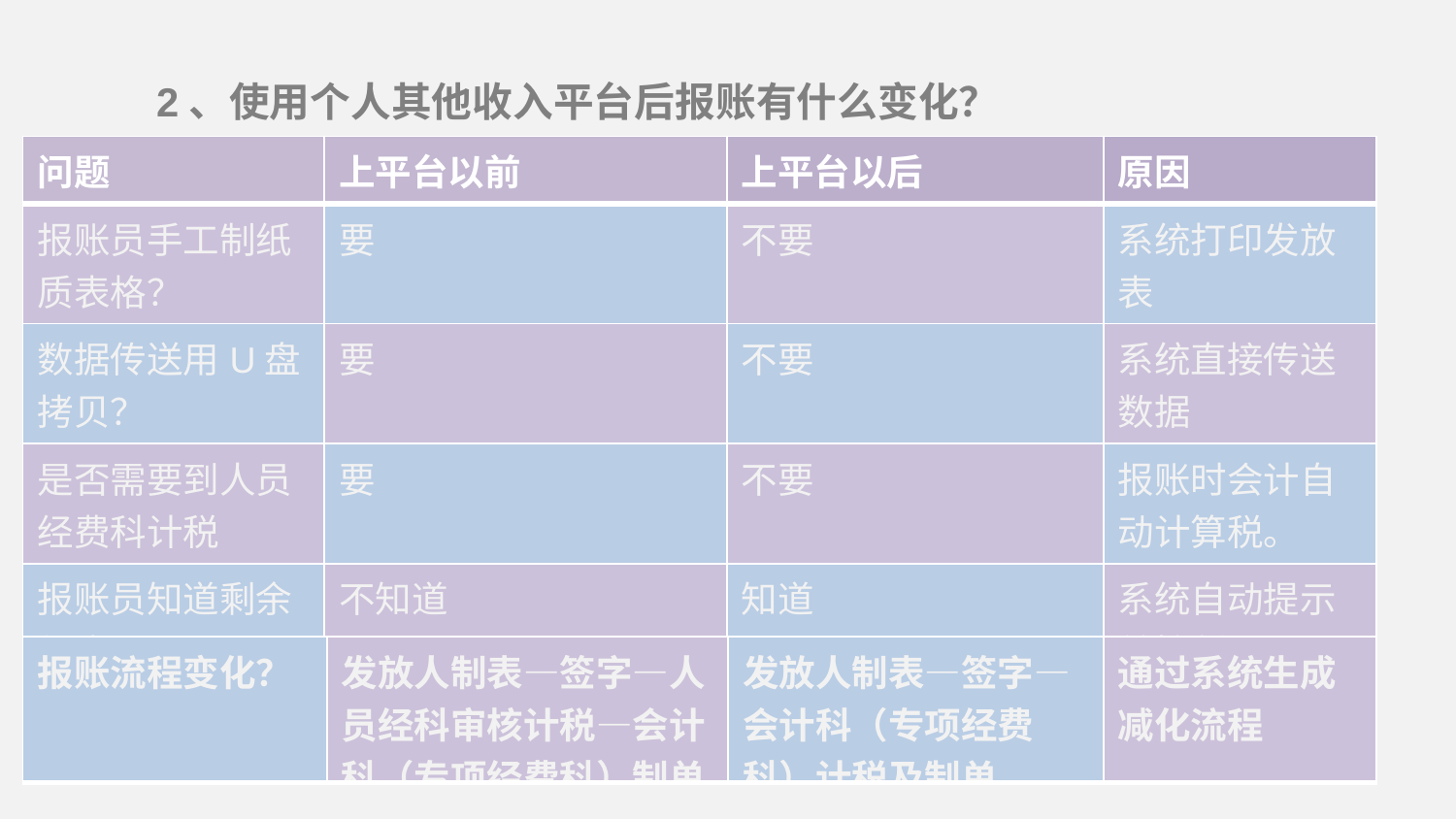

2、使用个人其他收入平台后报账有什么变化？
| 问题 | 上平台以前 | 上平台以后 | 原因 |
| --- | --- | --- | --- |
| 报账员手工制纸质表格？ | 要 | 不要 | 系统打印发放表 |
| 数据传送用U盘拷贝？ | 要 | 不要 | 系统直接传送数据 |
| 是否需要到人员经费科计税 | 要 | 不要 | 报账时会计自动计算税。 |
| 报账员知道剩余额度吗？ | 不知道 | 知道 | 系统自动提示并控制。 |
| 报账流程变化？ | 发放人制表—签字—人员经科审核计税—会计科（专项经费科）制单 | 发放人制表—签字—会计科（专项经费科）计税及制单 | 通过系统生成减化流程 |
| --- | --- | --- | --- |